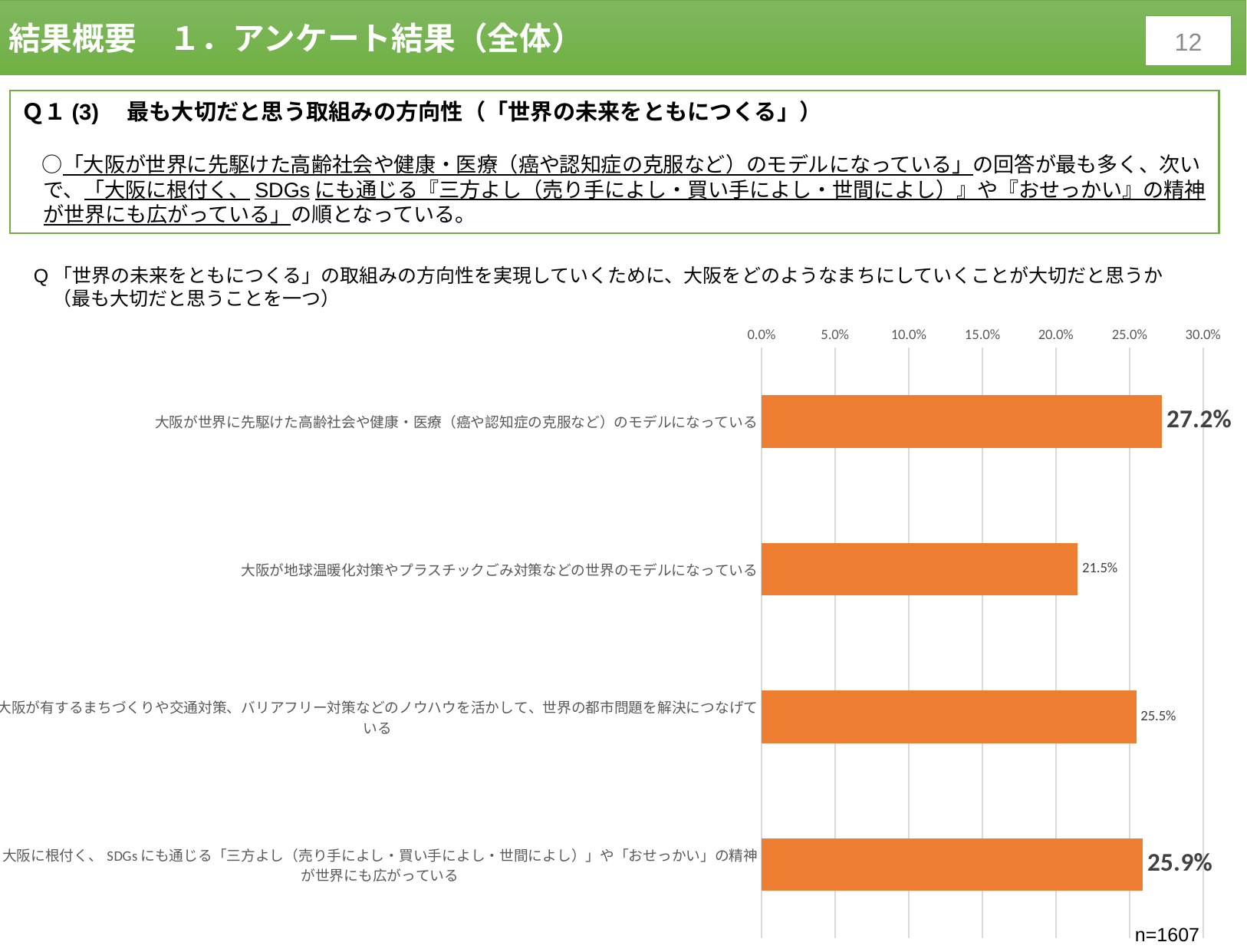

結果概要　１．アンケート結果（全体）
12
Ｑ１(3)　最も大切だと思う取組みの方向性（「世界の未来をともにつくる」）

　○「大阪が世界に先駆けた高齢社会や健康・医療（癌や認知症の克服など）のモデルになっている」の回答が最も多く、次いで、「大阪に根付く、SDGsにも通じる『三方よし（売り手によし・買い手によし・世間によし）』や『おせっかい』の精神が世界にも広がっている」の順となっている。
Q「世界の未来をともにつくる」の取組みの方向性を実現していくために、大阪をどのようなまちにしていくことが大切だと思うか
　（最も大切だと思うことを一つ）

[unsupported chart]

n=1607